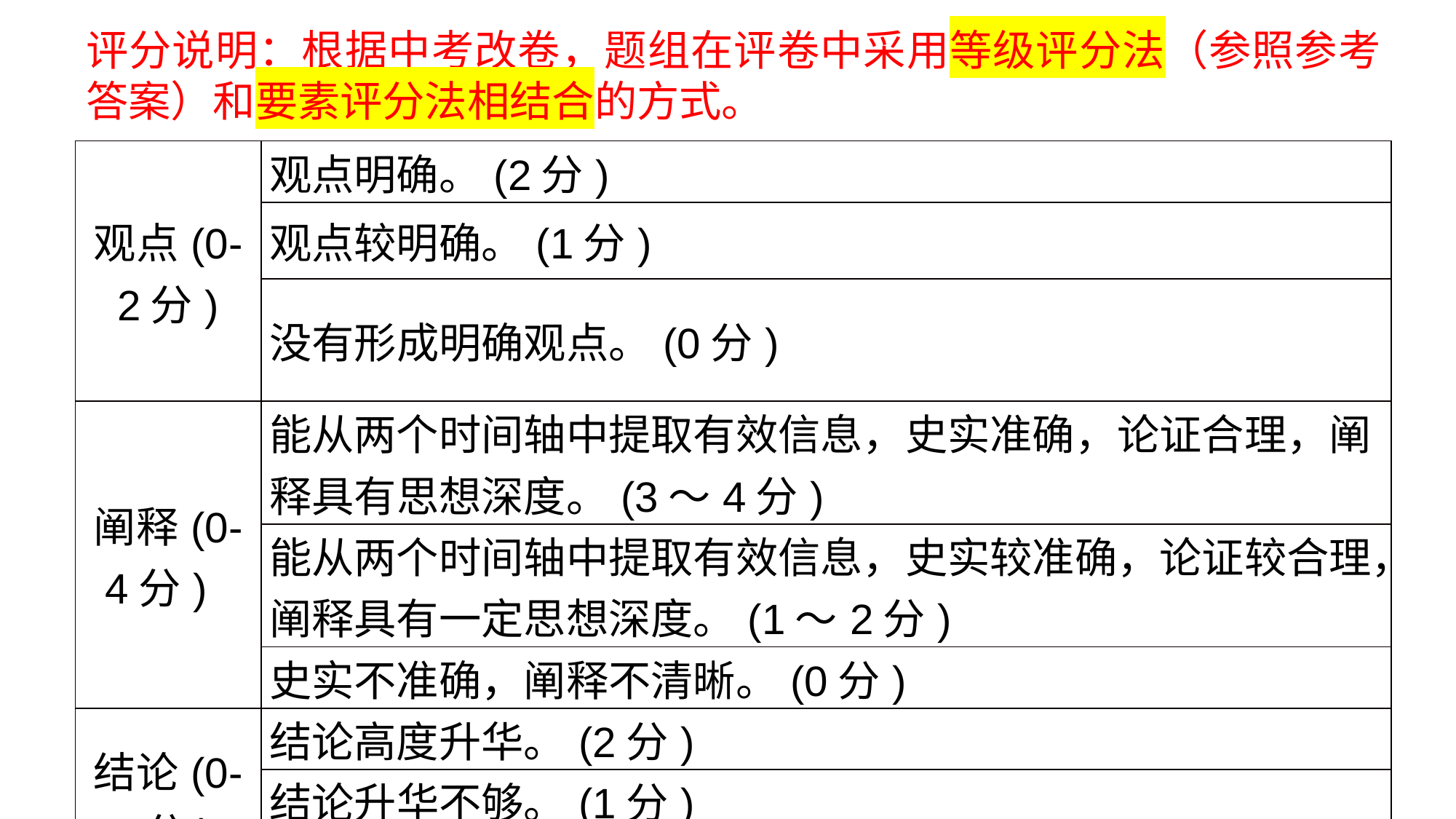

评分说明：根据中考改卷，题组在评卷中采用等级评分法（参照参考答案）和要素评分法相结合的方式。
| 观点(0-2分) | 观点明确。(2分) |
| --- | --- |
|  | 观点较明确。(1分) |
|  | 没有形成明确观点。(0分) |
| 阐释(0-4分) | 能从两个时间轴中提取有效信息，史实准确，论证合理，阐释具有思想深度。(3～4分) |
|  | 能从两个时间轴中提取有效信息，史实较准确，论证较合理，阐释具有一定思想深度。(1～2分) |
|  | 史实不准确，阐释不清晰。(0分) |
| 结论(0-2分) | 结论高度升华。(2分) |
|  | 结论升华不够。(1分) |
|  | 没有结论或结论不准确。(0分) |